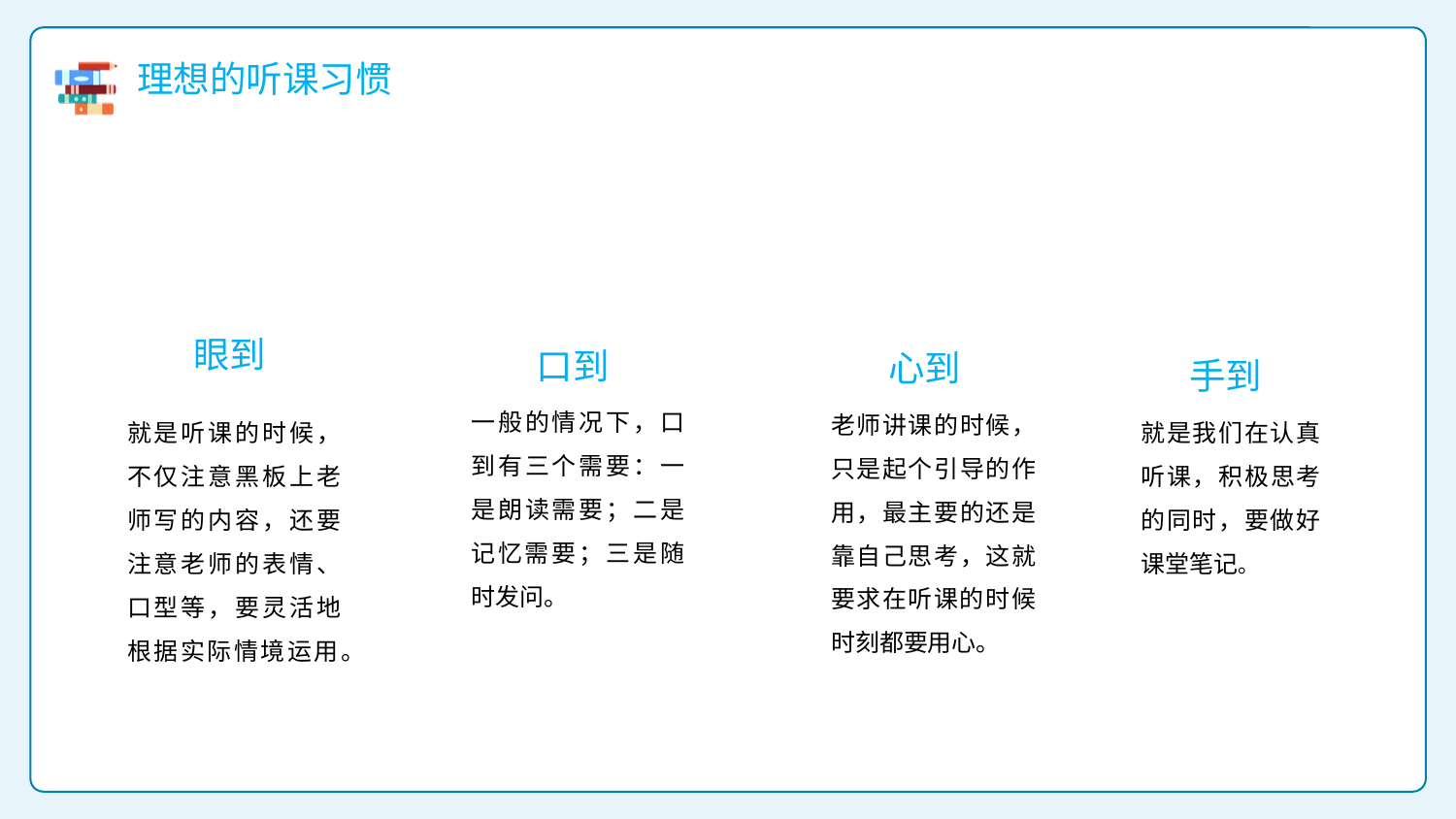

理想的听课习惯
口到
一般的情况下，口到有三个需要：一是朗读需要；二是记忆需要；三是随时发问。
心到
老师讲课的时候，只是起个引导的作用，最主要的还是靠自己思考，这就要求在听课的时候时刻都要用心。
眼到
就是听课的时候，不仅注意黑板上老师写的内容，还要注意老师的表情、口型等，要灵活地根据实际情境运用。
手到
就是我们在认真听课，积极思考的同时，要做好课堂笔记。